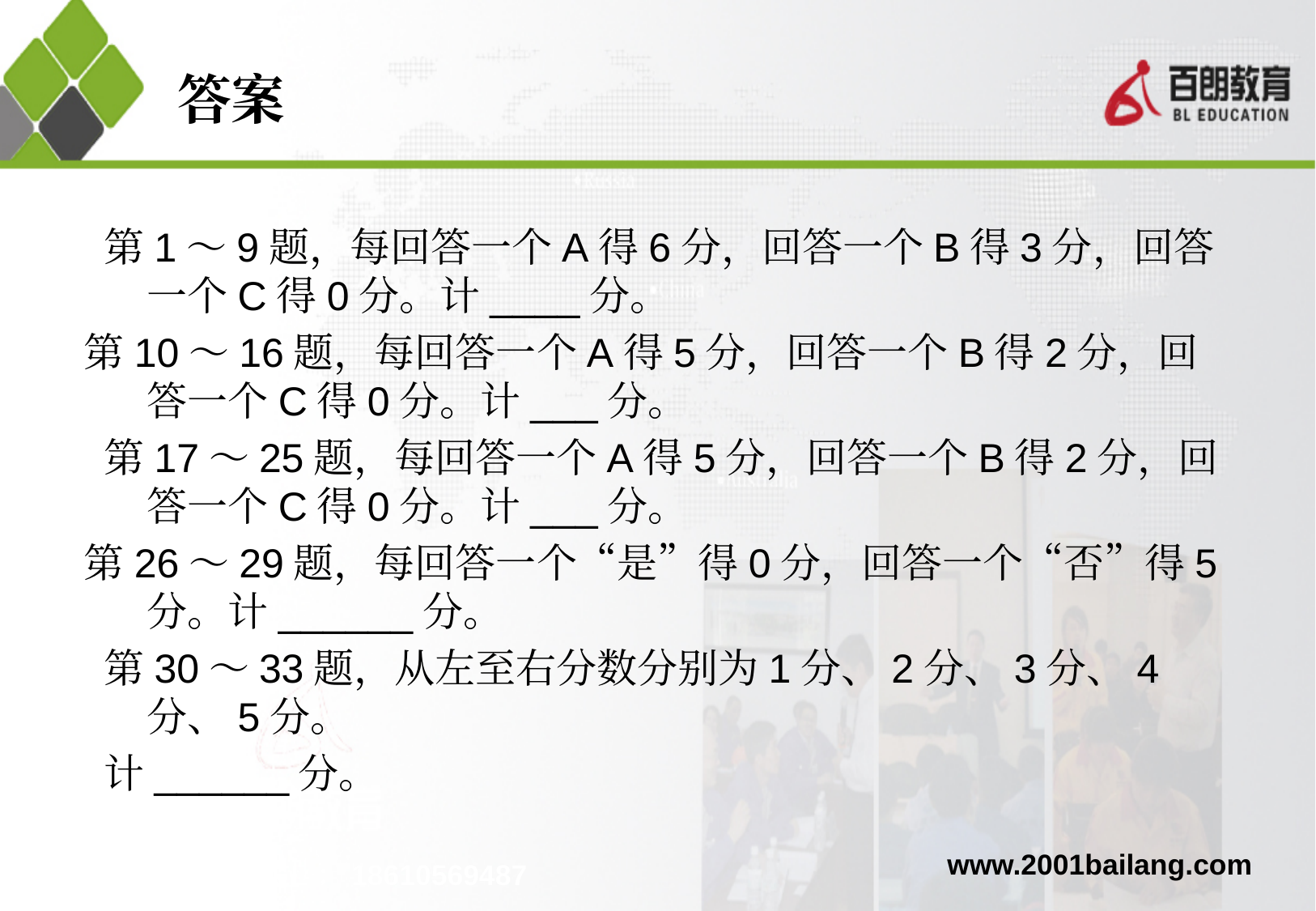

# 答案
 第1～9题，每回答一个A得6分，回答一个B得3分，回答一个C得0分。计____分。
第10～16题，每回答一个A得5分，回答一个B得2分，回答一个C得0分。计___分。
 第17～25题，每回答一个A得5分，回答一个B得2分，回答一个C得0分。计___分。
第26～29题，每回答一个“是”得0分，回答一个“否”得5分。计______分。
 第30～33题，从左至右分数分别为1分、2分、3分、4分、5分。
 计______分。